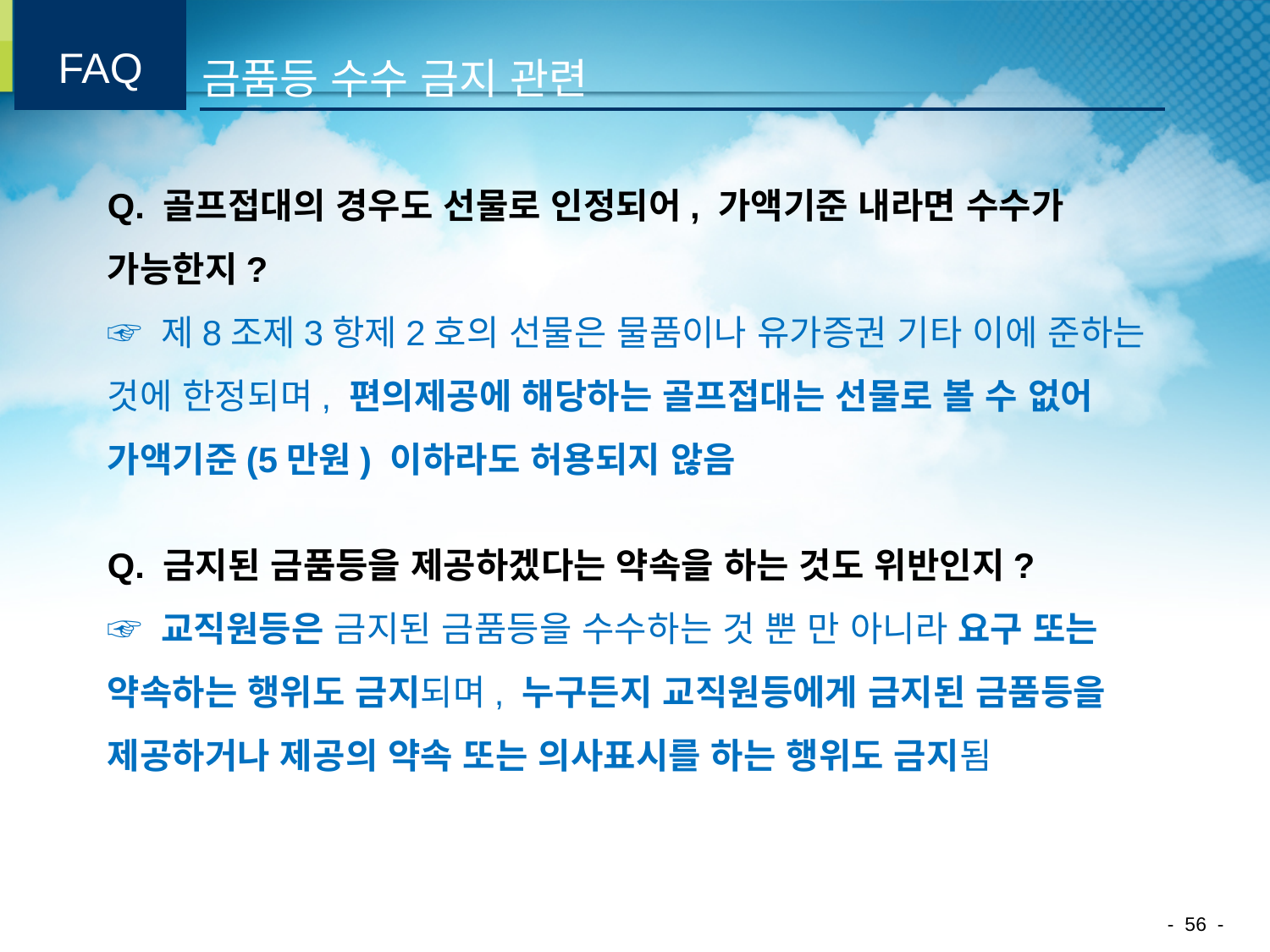

| FAQ |  | 금품등 수수 금지 관련 |
| --- | --- | --- |
Q. 골프접대의 경우도 선물로 인정되어, 가액기준 내라면 수수가 가능한지?
☞ 제8조제3항제2호의 선물은 물품이나 유가증권 기타 이에 준하는 것에 한정되며, 편의제공에 해당하는 골프접대는 선물로 볼 수 없어 가액기준(5만원) 이하라도 허용되지 않음

Q. 금지된 금품등을 제공하겠다는 약속을 하는 것도 위반인지?
☞ 교직원등은 금지된 금품등을 수수하는 것 뿐 만 아니라 요구 또는 약속하는 행위도 금지되며, 누구든지 교직원등에게 금지된 금품등을 제공하거나 제공의 약속 또는 의사표시를 하는 행위도 금지됨

-  56  -